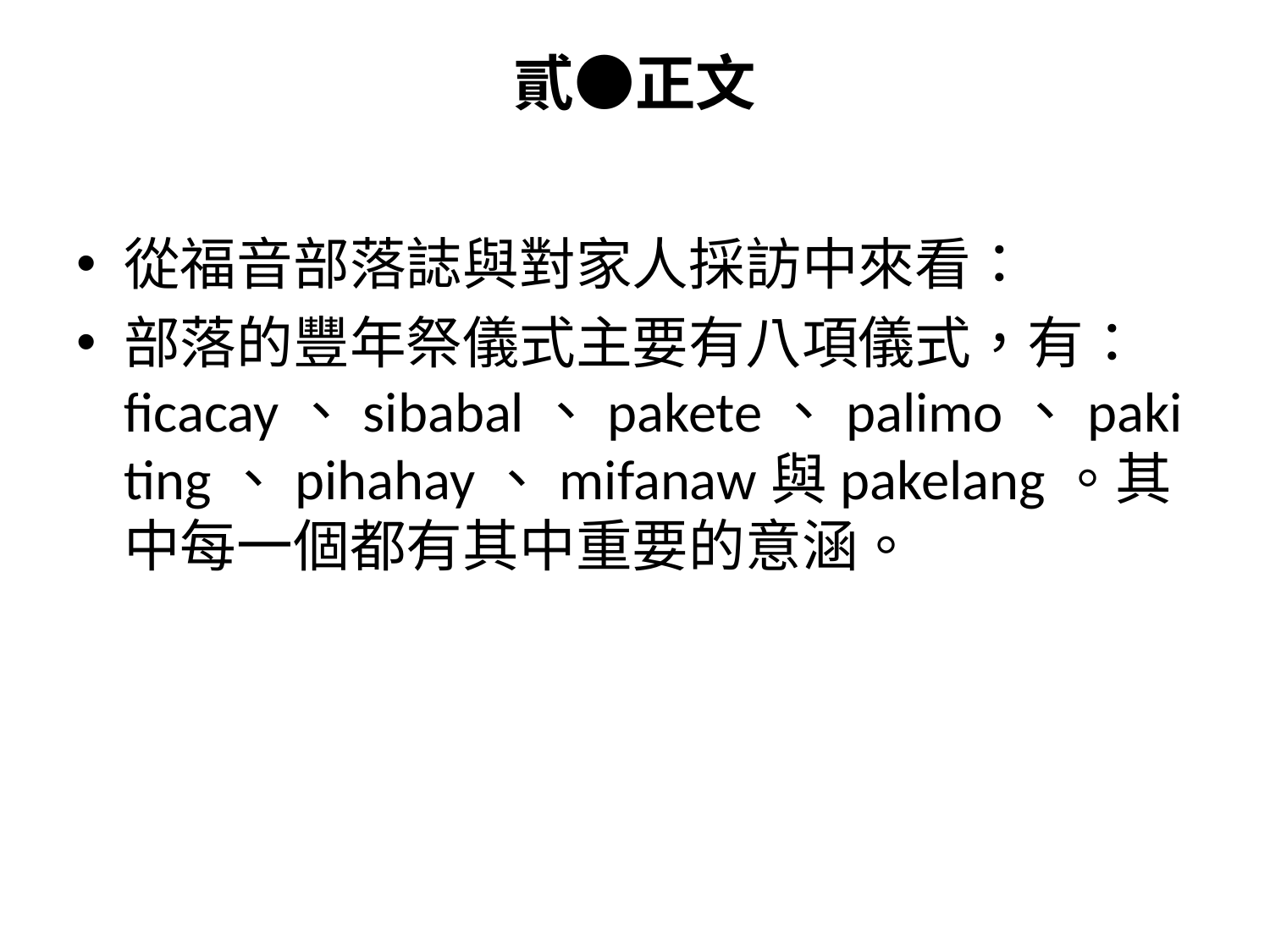

# 貳●正文
從福音部落誌與對家人採訪中來看：
部落的豐年祭儀式主要有八項儀式，有：ficacay、sibabal、pakete、palimo、pakiting、pihahay、mifanaw與pakelang。其中每一個都有其中重要的意涵。